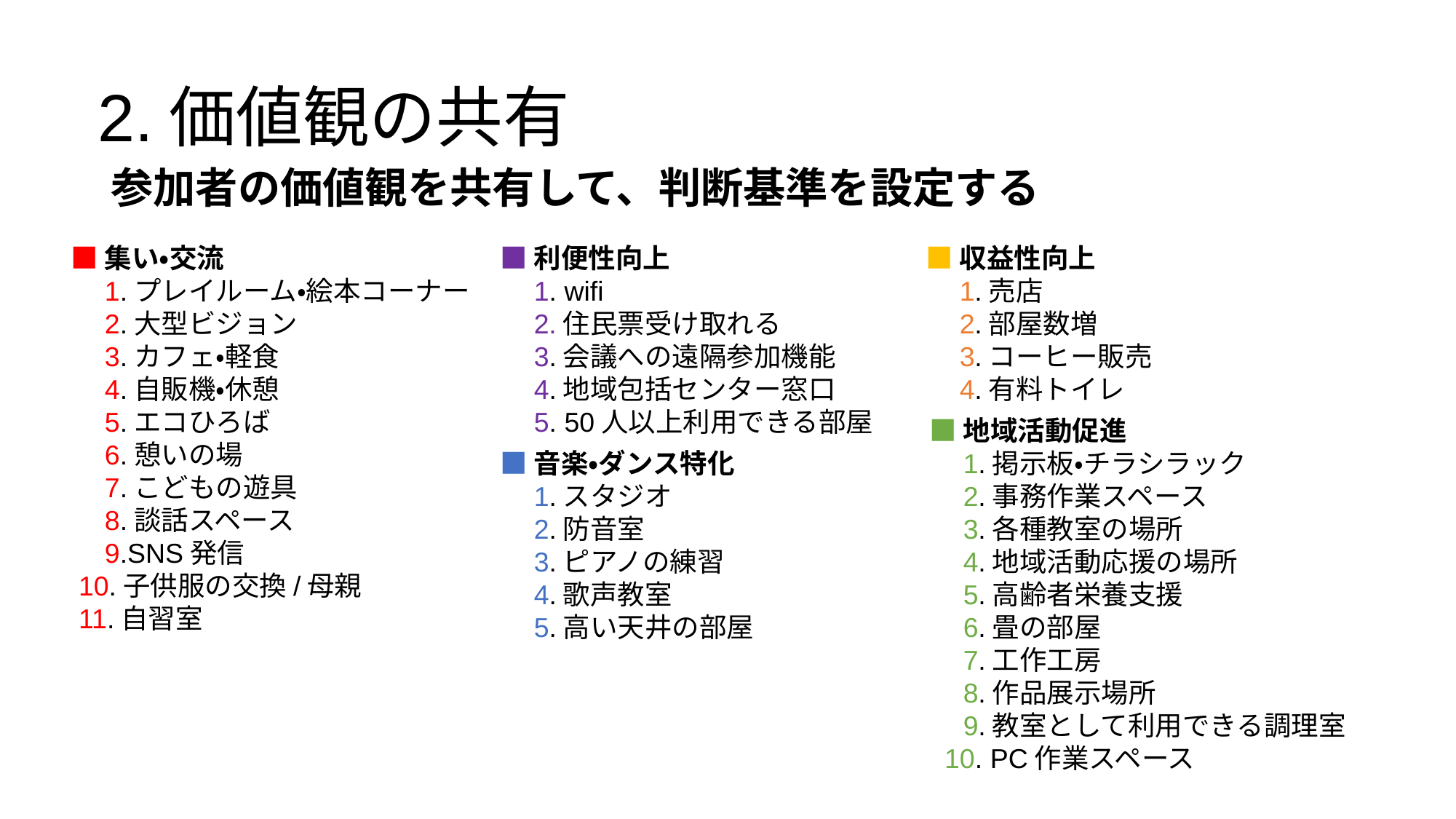

2.価値観の共有
参加者の価値観を共有して、判断基準を設定する
■集い・交流
　1.プレイルーム・絵本コーナー
　2.大型ビジョン
　3.カフェ・軽食
　4.自販機・休憩
　5.エコひろば
　6.憩いの場
　7.こどもの遊具
　8.談話スペース
　9.SNS発信
 10.子供服の交換/母親
 11.自習室

■利便性向上
　1. wifi
　2.住民票受け取れる
　3.会議への遠隔参加機能
　4.地域包括センター窓口
　5. 50人以上利用できる部屋

■収益性向上
　1.売店
　2.部屋数増
　3.コーヒー販売
　4.有料トイレ
■地域活動促進
　1.掲示板・チラシラック
　2.事務作業スペース
　3.各種教室の場所
　4.地域活動応援の場所
　5.高齢者栄養支援
　6.畳の部屋
　7.工作工房
　8.作品展示場所
　9.教室として利用できる調理室
  10. PC作業スペース
■音楽・ダンス特化
　1.スタジオ
　2.防音室
　3.ピアノの練習
　4.歌声教室
　5.高い天井の部屋